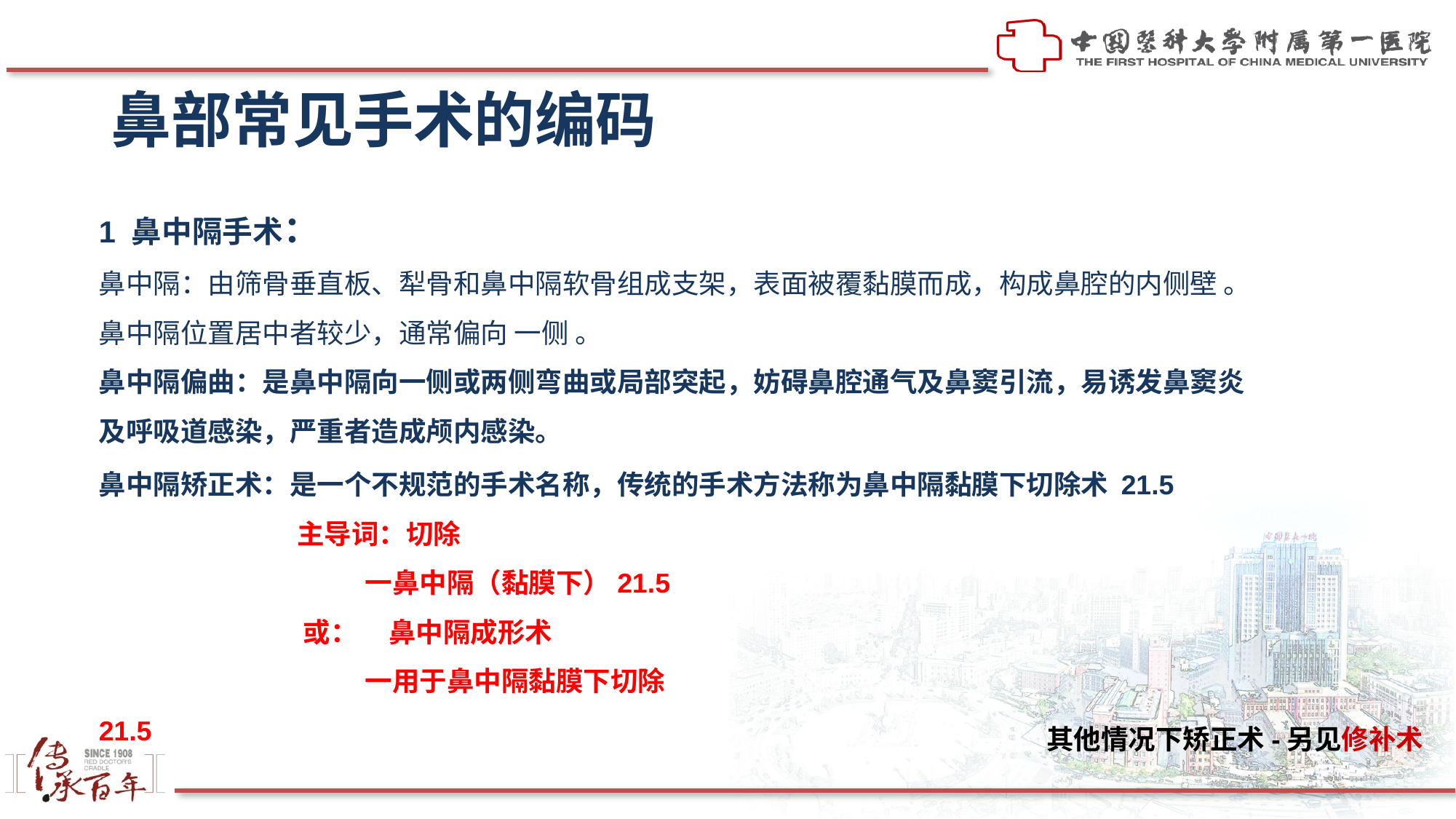

鼻部常见手术的编码
1 鼻中隔手术：
鼻中隔：由筛骨垂直板、犁骨和鼻中隔软骨组成支架，表面被覆黏膜而成，构成鼻腔的内侧壁 。鼻中隔位置居中者较少，通常偏向 一侧 。
鼻中隔偏曲：是鼻中隔向一侧或两侧弯曲或局部突起，妨碍鼻腔通气及鼻窦引流，易诱发鼻窦炎及呼吸道感染，严重者造成颅内感染。
鼻中隔矫正术：是一个不规范的手术名称，传统的手术方法称为鼻中隔黏膜下切除术 21.5
                               主导词：切除
                                          一鼻中隔（黏膜下）21.5
                                或：     鼻中隔成形术
                                          一用于鼻中隔黏膜下切除
21.5

其他情况下矫正术-另见修补术